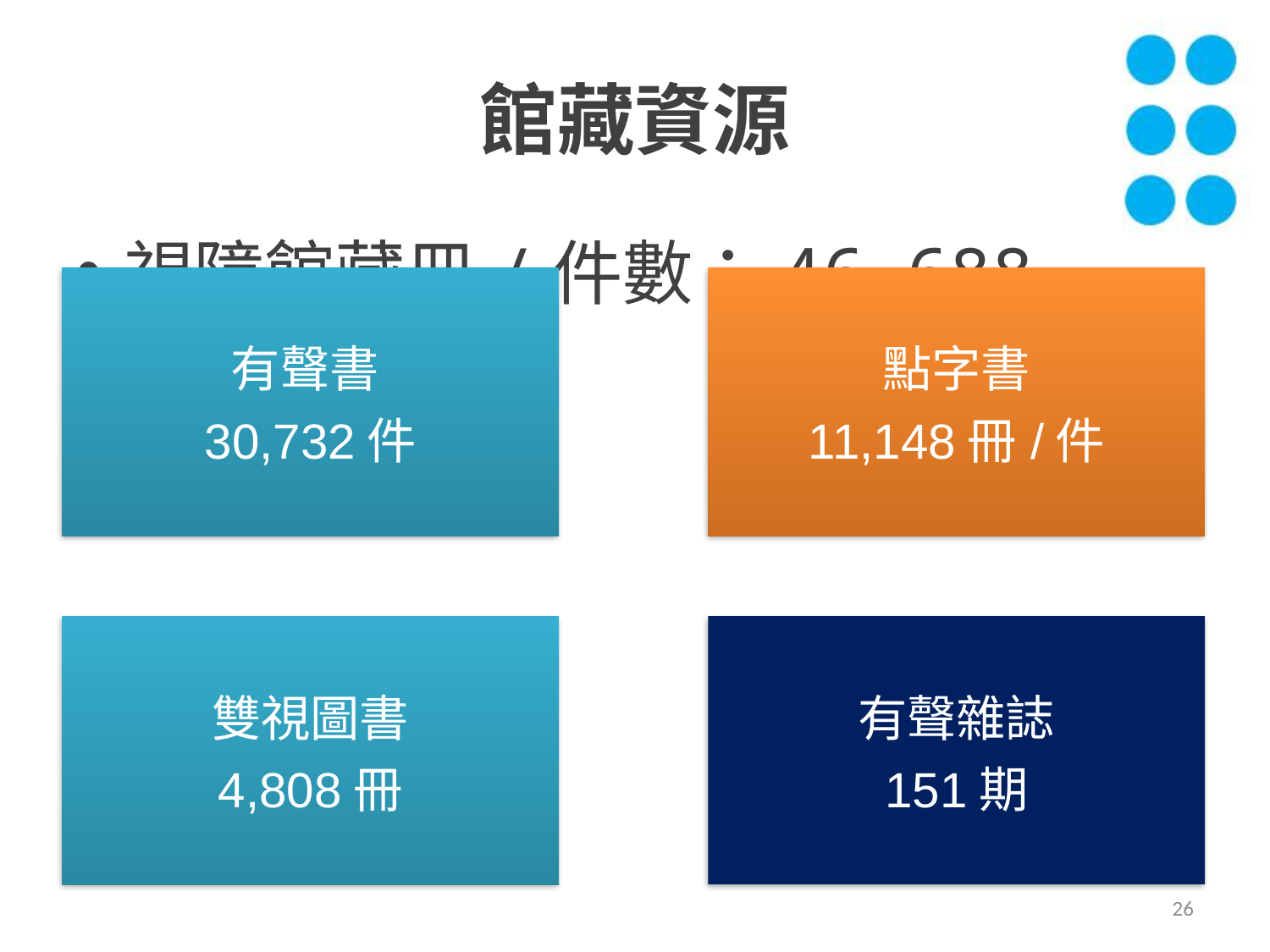

# 館藏資源
視障館藏冊/件數：46,688
有聲書
30,732件
點字書
11,148冊/件
雙視圖書
4,808冊
有聲雜誌
151期
26